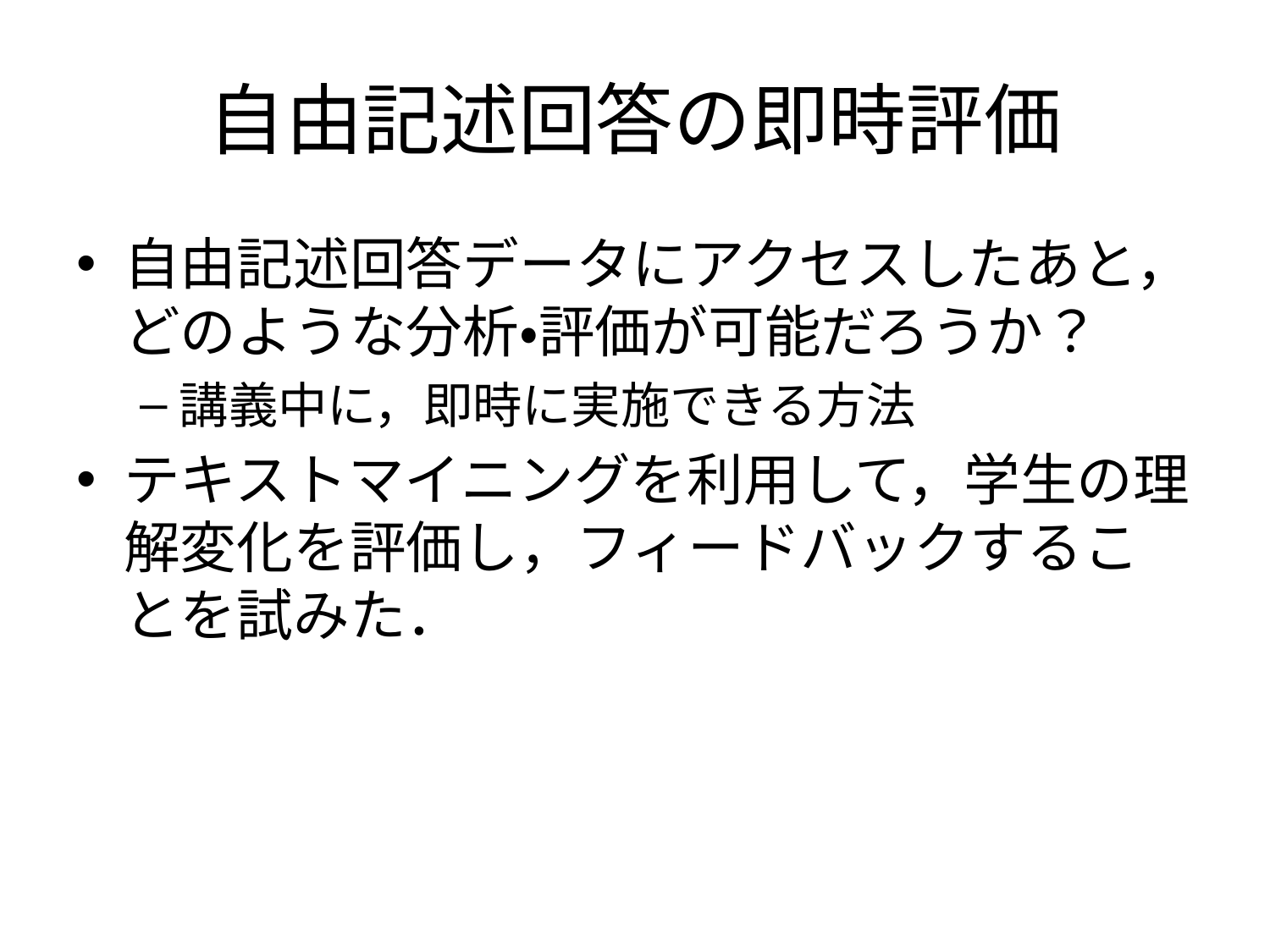

# 自由記述回答の即時評価
自由記述回答データにアクセスしたあと，どのような分析・評価が可能だろうか？
講義中に，即時に実施できる方法
テキストマイニングを利用して，学生の理解変化を評価し，フィードバックすることを試みた．